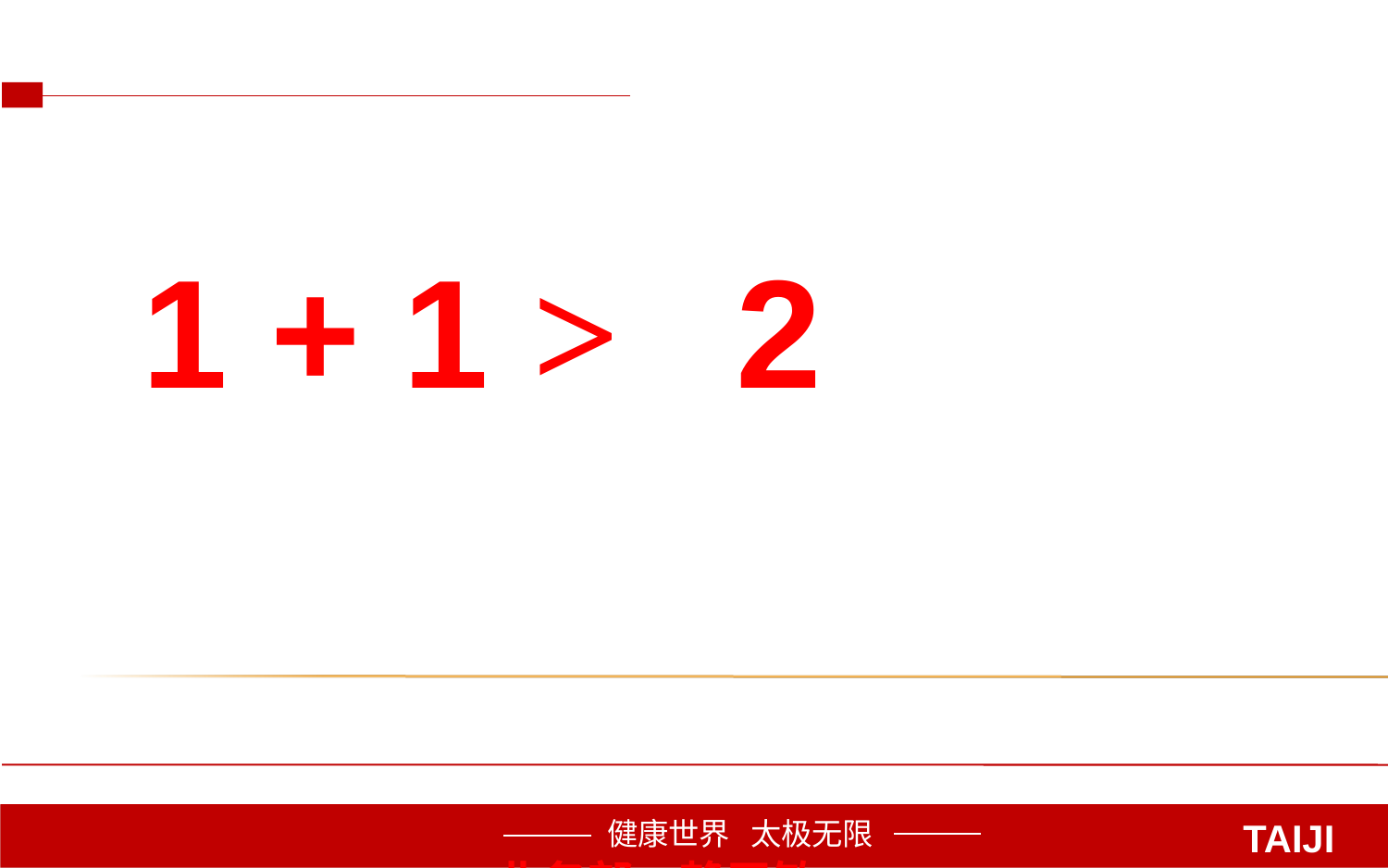

1 + 1 >   2

                                         业务部：赖习敏

TAIJI
健康世界   太极无限
健康世界   太极无限